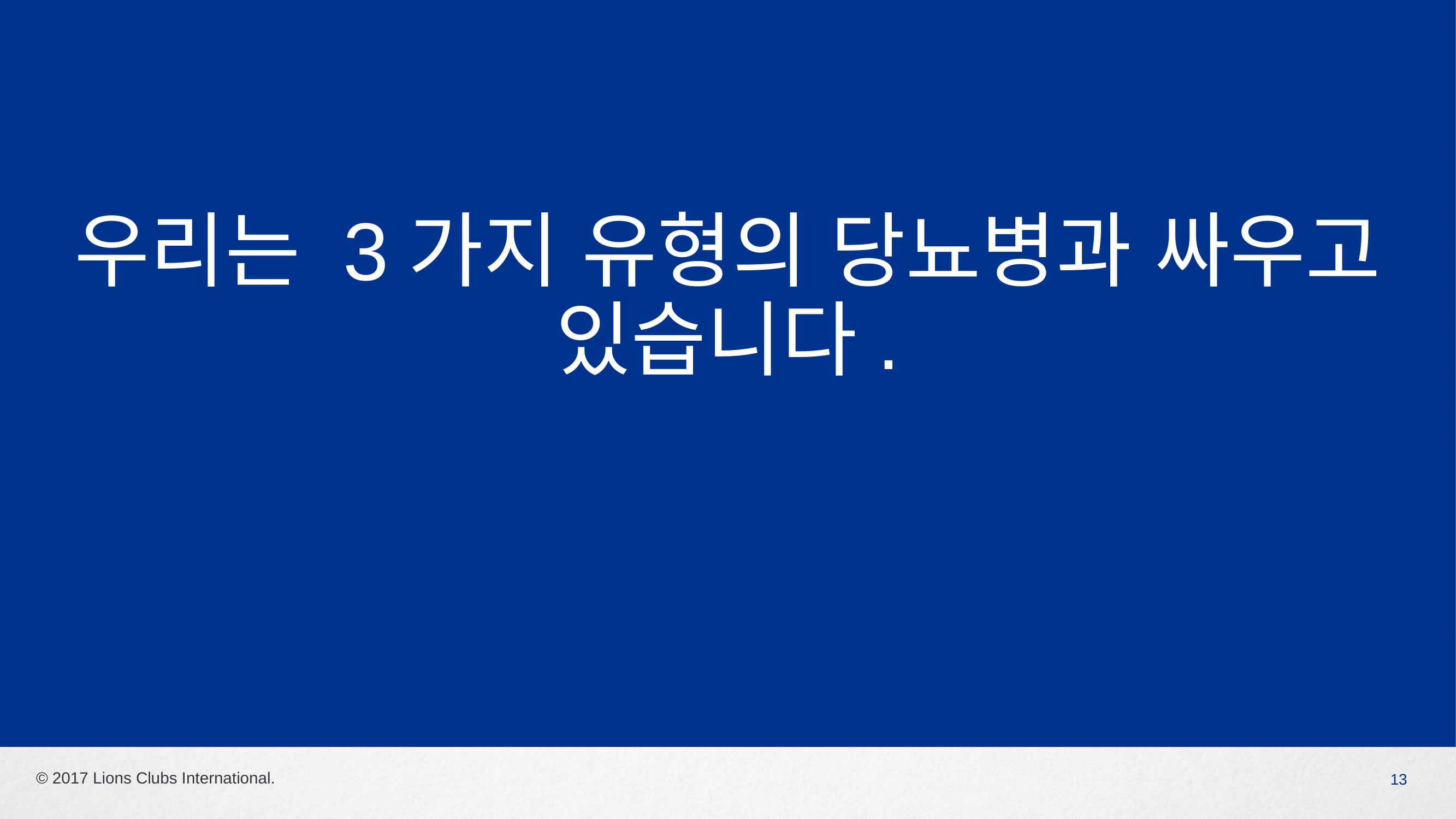

# 우리는 3가지 유형의 당뇨병과 싸우고 있습니다.